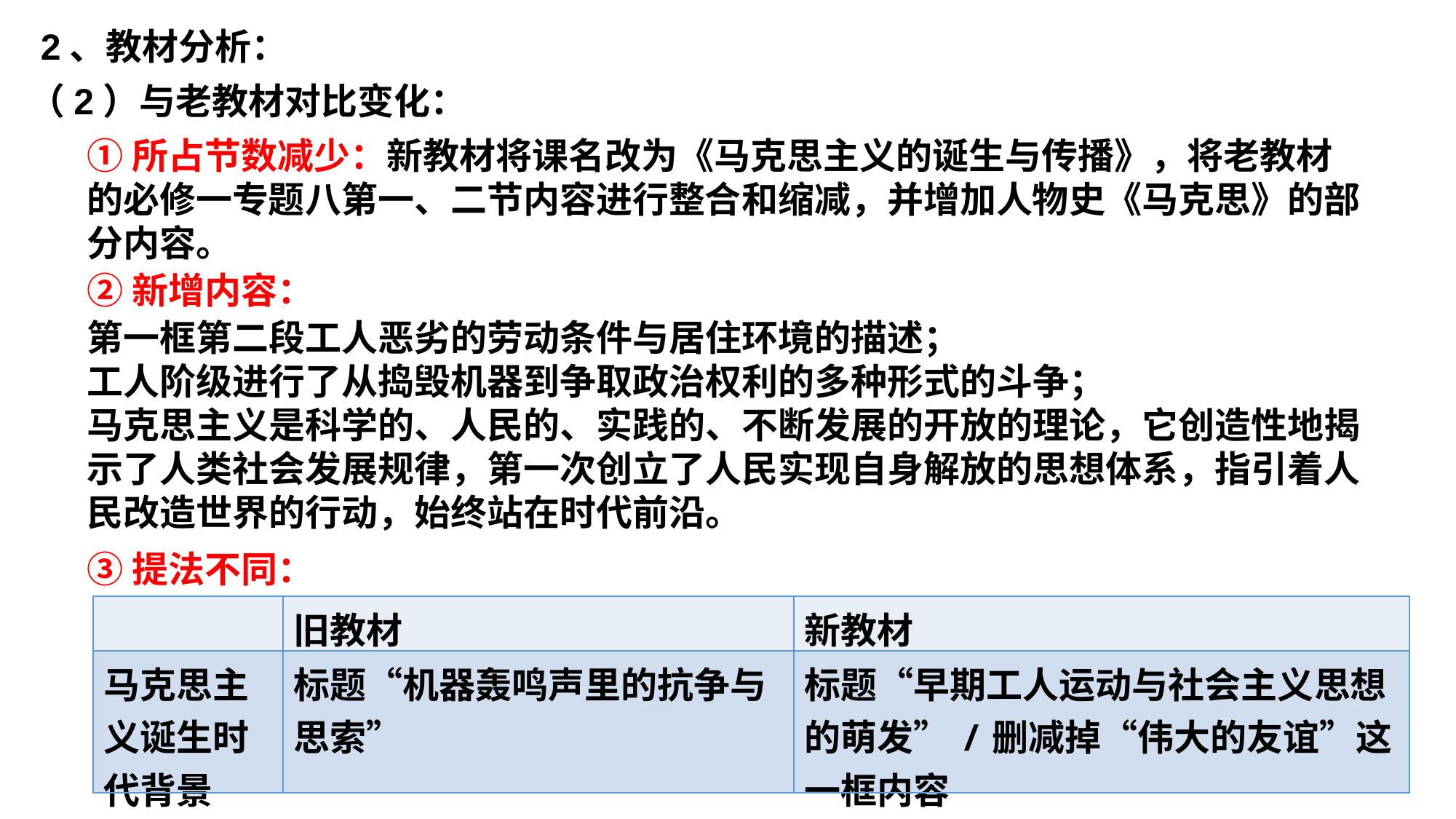

2、教材分析：
（2）与老教材对比变化：
①所占节数减少：新教材将课名改为《马克思主义的诞生与传播》，将老教材的必修一专题八第一、二节内容进行整合和缩减，并增加人物史《马克思》的部分内容。
②新增内容：
第一框第二段工人恶劣的劳动条件与居住环境的描述；
工人阶级进行了从捣毁机器到争取政治权利的多种形式的斗争；
马克思主义是科学的、人民的、实践的、不断发展的开放的理论，它创造性地揭示了人类社会发展规律，第一次创立了人民实现自身解放的思想体系，指引着人民改造世界的行动，始终站在时代前沿。
③提法不同：
|  | 旧教材 | 新教材 |
| --- | --- | --- |
| 马克思主义诞生时代背景 | 标题“机器轰鸣声里的抗争与思索” | 标题“早期工人运动与社会主义思想的萌发”/删减掉“伟大的友谊”这一框内容 |